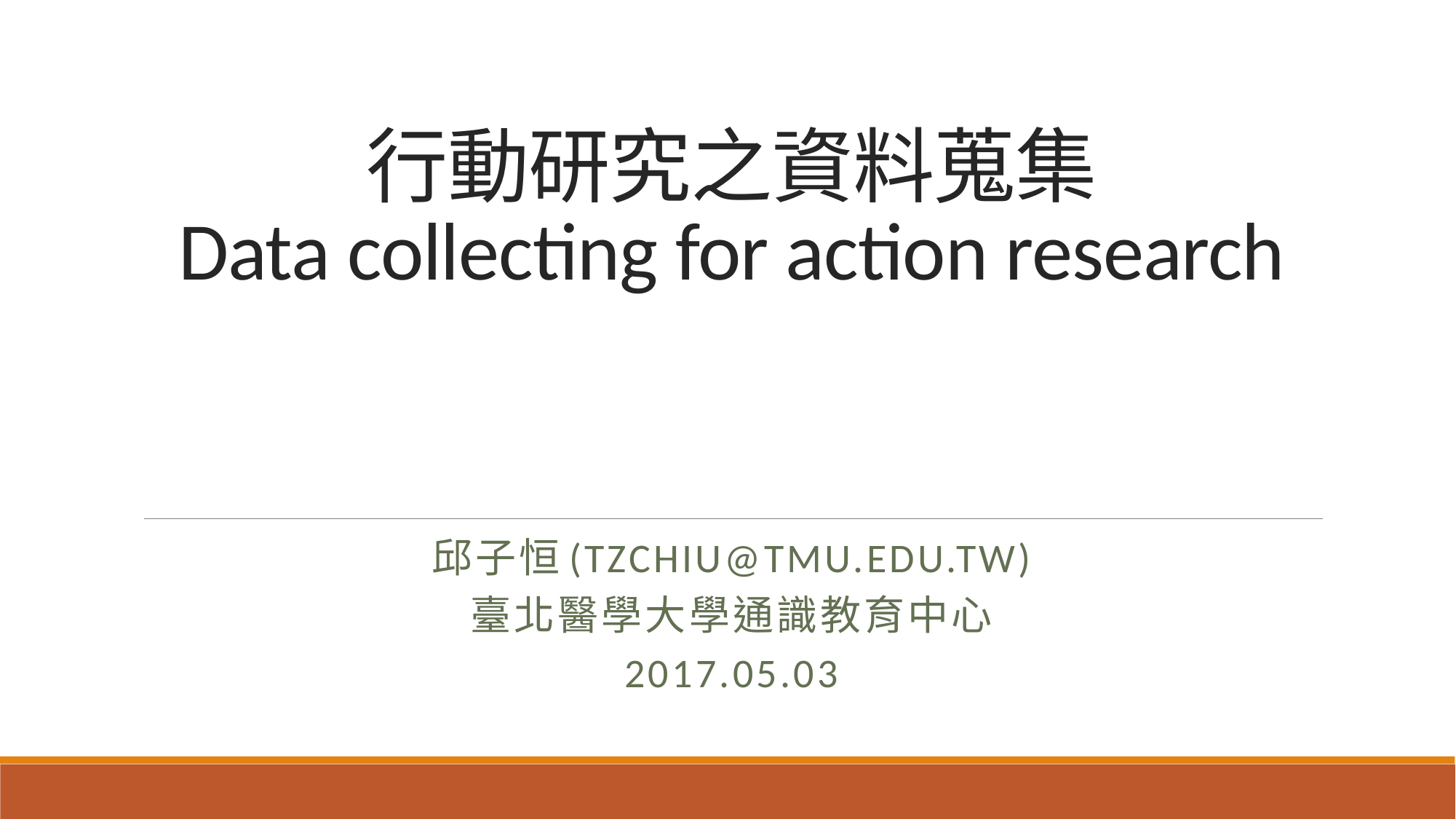

# 行動研究之資料蒐集 Data collecting for action research
邱子恒(tzchiu@tmu.edu.tw)
臺北醫學大學通識教育中心
2017.05.03